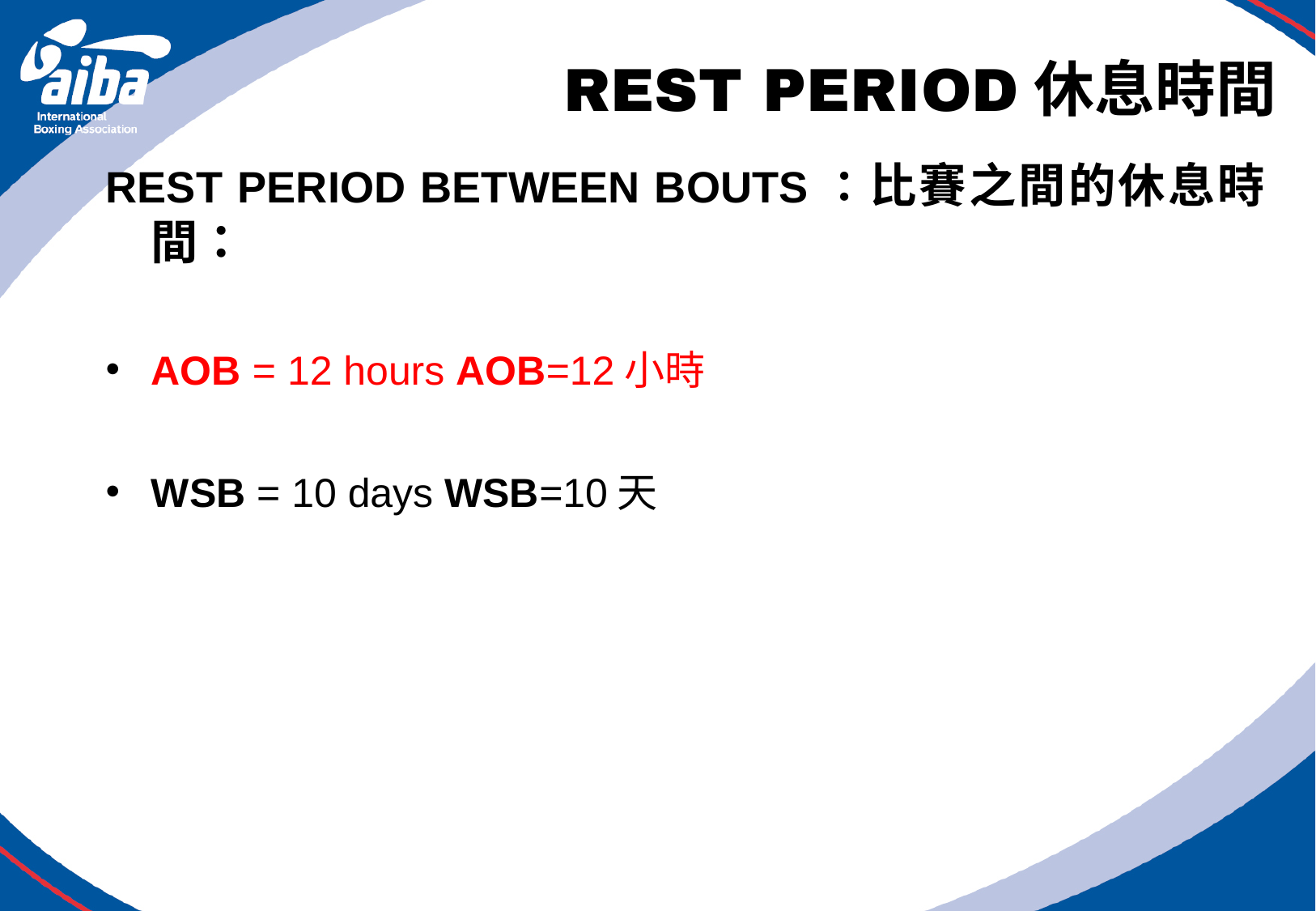

# REST PERIOD休息時間
REST PERIOD BETWEEN BOUTS：比賽之間的休息時間：

AOB = 12 hours AOB=12小時

WSB = 10 days WSB=10天